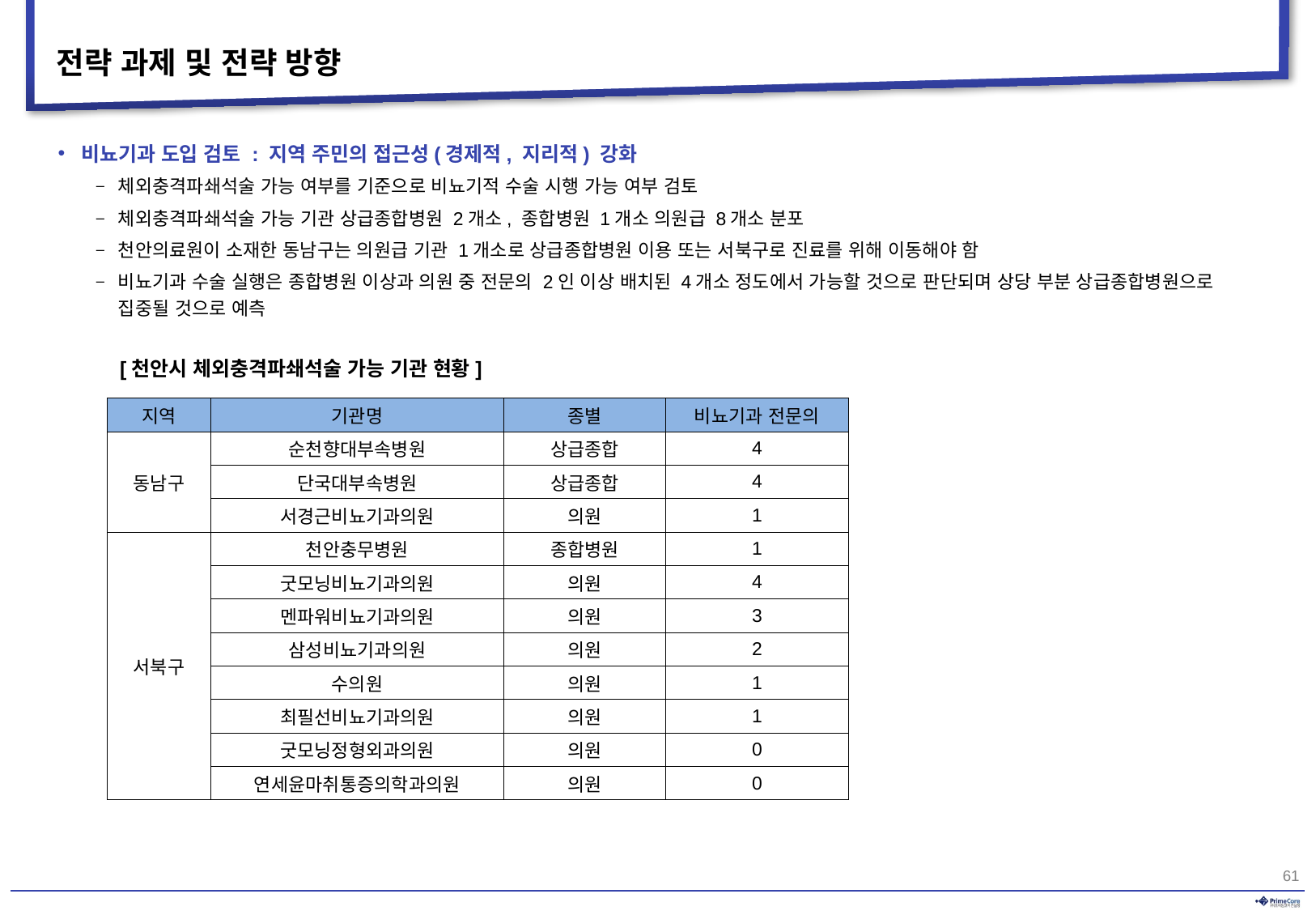

# 전략 과제 및 전략 방향
비뇨기과 도입 검토 : 지역 주민의 접근성(경제적, 지리적) 강화
체외충격파쇄석술 가능 여부를 기준으로 비뇨기적 수술 시행 가능 여부 검토
체외충격파쇄석술 가능 기관 상급종합병원 2개소, 종합병원 1개소 의원급 8개소 분포
천안의료원이 소재한 동남구는 의원급 기관 1개소로 상급종합병원 이용 또는 서북구로 진료를 위해 이동해야 함
비뇨기과 수술 실행은 종합병원 이상과 의원 중 전문의 2인 이상 배치된 4개소 정도에서 가능할 것으로 판단되며 상당 부분 상급종합병원으로 집중될 것으로 예측

[천안시 체외충격파쇄석술 가능 기관 현황]
| 지역 | 기관명 | 종별 | 비뇨기과 전문의 |
| --- | --- | --- | --- |
| 동남구 | 순천향대부속병원 | 상급종합 | 4 |
|  | 단국대부속병원 | 상급종합 | 4 |
|  | 서경근비뇨기과의원 | 의원 | 1 |
| 서북구 | 천안충무병원 | 종합병원 | 1 |
|  | 굿모닝비뇨기과의원 | 의원 | 4 |
|  | 멘파워비뇨기과의원 | 의원 | 3 |
|  | 삼성비뇨기과의원 | 의원 | 2 |
|  | 수의원 | 의원 | 1 |
|  | 최필선비뇨기과의원 | 의원 | 1 |
|  | 굿모닝정형외과의원 | 의원 | 0 |
|  | 연세윤마취통증의학과의원 | 의원 | 0 |